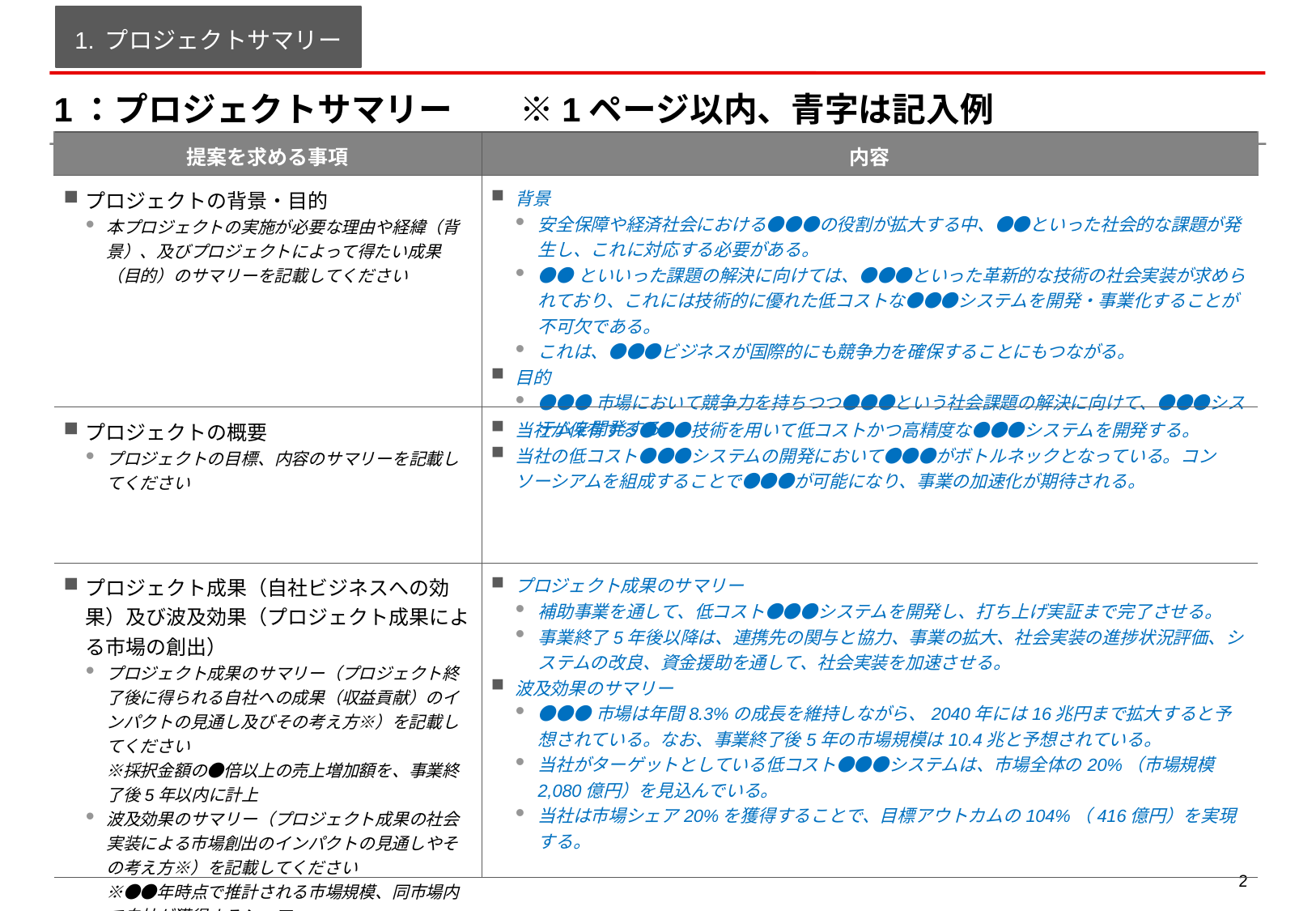

プロジェクトサマリー
# 1：プロジェクトサマリー　　※1ページ以内、青字は記入例
| 提案を求める事項 | 内容 |
| --- | --- |
| プロジェクトの背景・目的 本プロジェクトの実施が必要な理由や経緯（背景）、及びプロジェクトによって得たい成果（目的）のサマリーを記載してください | 背景 安全保障や経済社会における●●●の役割が拡大する中、●●といった社会的な課題が発生し、これに対応する必要がある。 ●●といいった課題の解決に向けては、●●●といった革新的な技術の社会実装が求められており、これには技術的に優れた低コストな●●●システムを開発・事業化することが不可欠である。 これは、●●●ビジネスが国際的にも競争力を確保することにもつながる。 目的 ●●●市場において競争力を持ちつつ●●●という社会課題の解決に向けて、●●●システムを開発する。 |
| プロジェクトの概要 プロジェクトの目標、内容のサマリーを記載してください | 当社が保有する●●●技術を用いて低コストかつ高精度な●●●システムを開発する。 当社の低コスト●●●システムの開発において●●●がボトルネックとなっている。コンソーシアムを組成することで●●●が可能になり、事業の加速化が期待される。 |
| プロジェクト成果（自社ビジネスへの効果）及び波及効果（プロジェクト成果による市場の創出） プロジェクト成果のサマリー（プロジェクト終了後に得られる自社への成果（収益貢献）のインパクトの見通し及びその考え方※）を記載してください ※採択金額の●倍以上の売上増加額を、事業終了後5年以内に計上 波及効果のサマリー（プロジェクト成果の社会実装による市場創出のインパクトの見通しやその考え方※）を記載してください ※●●年時点で推計される市場規模、同市場内で自社が獲得するシェア | プロジェクト成果のサマリー 補助事業を通して、低コスト●●●システムを開発し、打ち上げ実証まで完了させる。 事業終了5年後以降は、連携先の関与と協力、事業の拡大、社会実装の進捗状況評価、システムの改良、資金援助を通して、社会実装を加速させる。 波及効果のサマリー ●●●市場は年間8.3%の成長を維持しながら、2040年には16兆円まで拡大すると予想されている。なお、事業終了後5年の市場規模は10.4兆と予想されている。 当社がターゲットとしている低コスト●●●システムは、市場全体の20%（市場規模2,080億円）を見込んでいる。 当社は市場シェア20%を獲得することで、目標アウトカムの104%（416億円）を実現する。 |